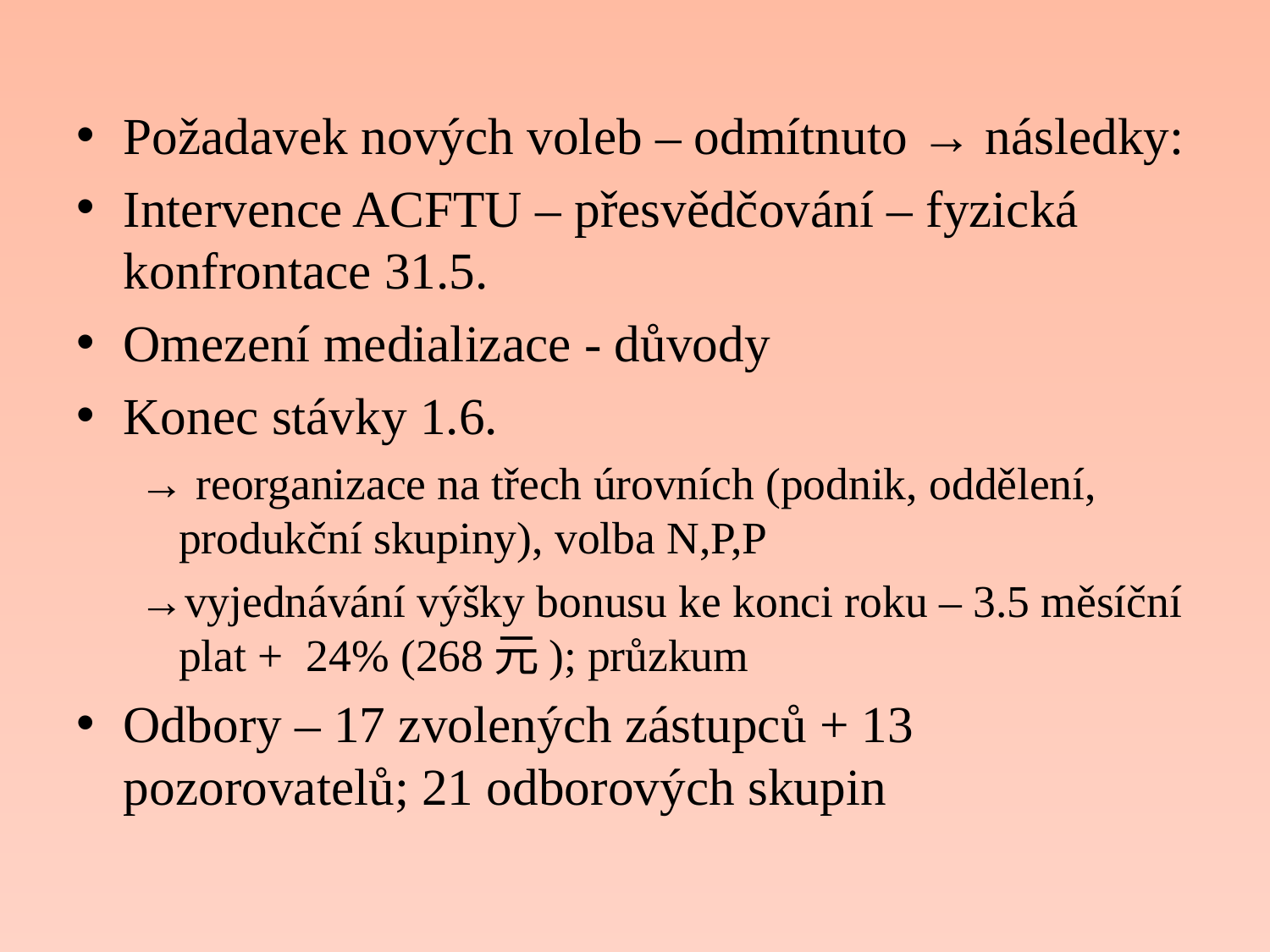

#
Požadavek nových voleb – odmítnuto → následky:
Intervence ACFTU – přesvědčování – fyzická konfrontace 31.5.
Omezení medializace - důvody
Konec stávky 1.6.
→ reorganizace na třech úrovních (podnik, oddělení, produkční skupiny), volba N,P,P
→vyjednávání výšky bonusu ke konci roku – 3.5 měsíční plat +  24% (268元); průzkum
Odbory – 17 zvolených zástupců + 13 pozorovatelů; 21 odborových skupin